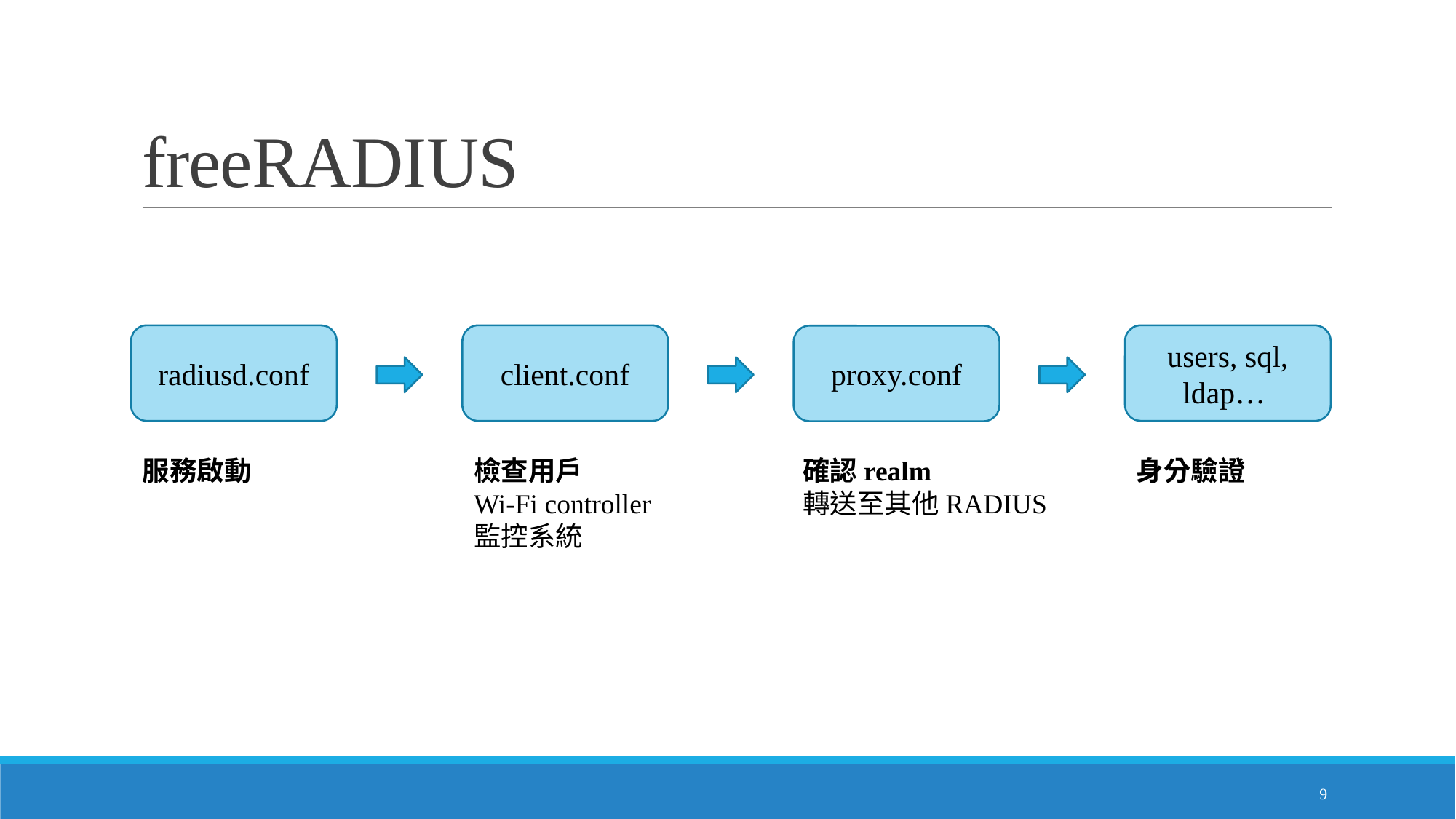

# freeRADIUS
radiusd.conf
client.conf
users, sql, ldap…
proxy.conf

服務啟動
檢查用戶
Wi-Fi controller
監控系統
確認realm
轉送至其他RADIUS
身分驗證
9